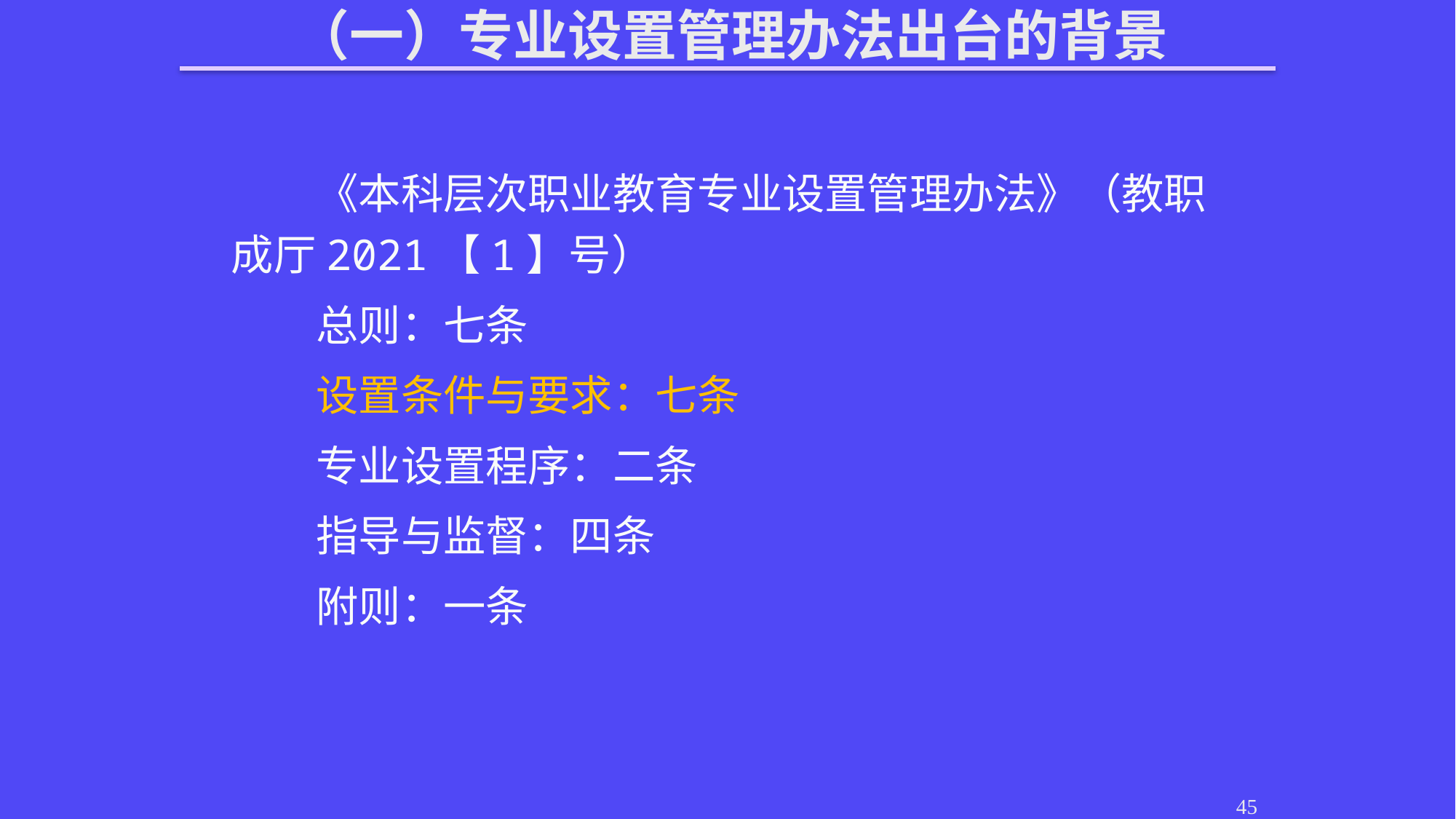

（一）专业设置管理办法出台的背景

《本科层次职业教育专业设置管理办法》（教职成厅2021【1】号）
总则：七条
设置条件与要求：七条
专业设置程序：二条
指导与监督：四条
附则：一条
45